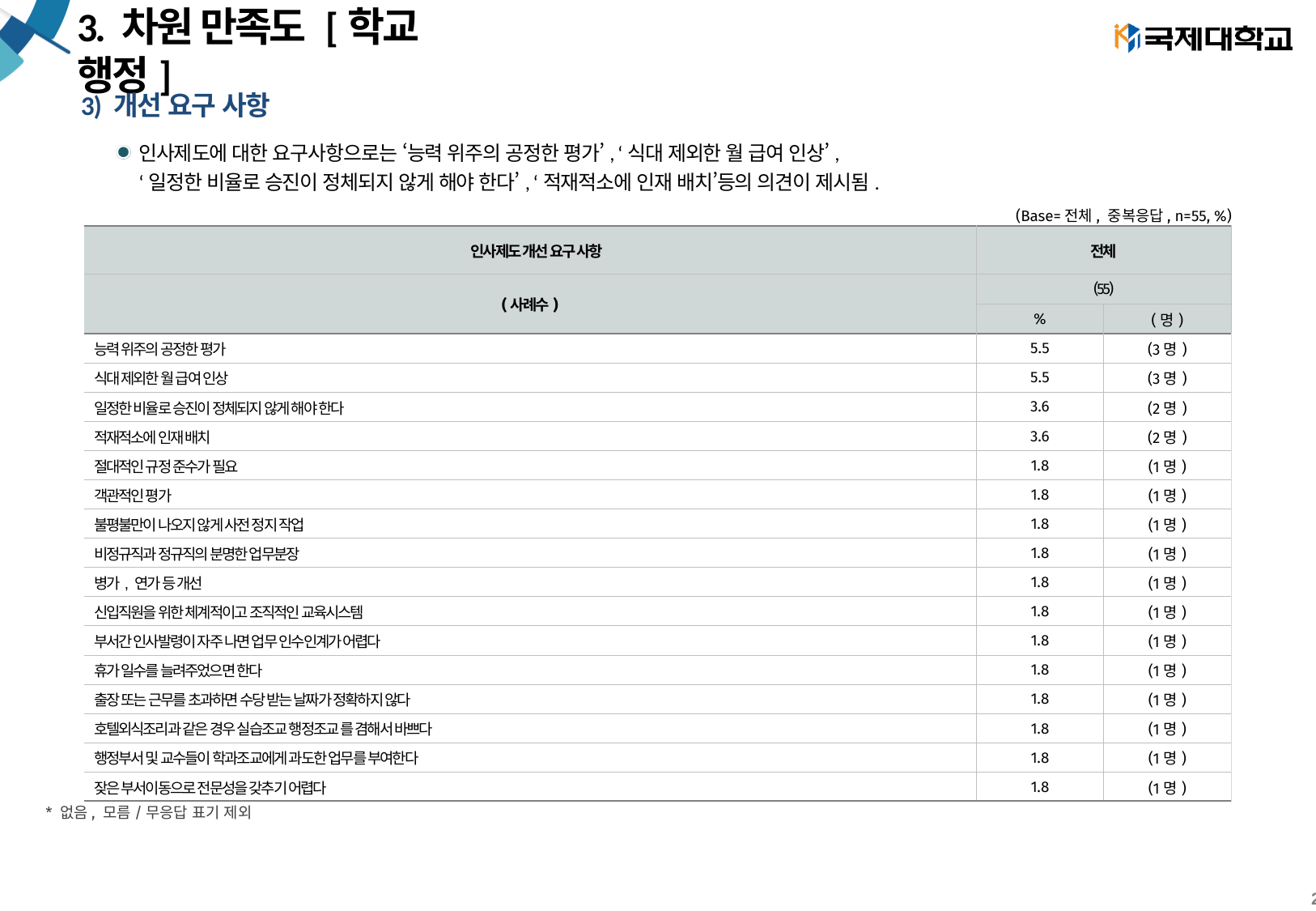

# 3. 차원 만족도 [학교 행정]
3) 개선 요구 사항
인사제도에 대한 요구사항으로는 ‘능력 위주의 공정한 평가’, ‘식대 제외한 월 급여 인상’,
‘일정한 비율로 승진이 정체되지 않게 해야 한다’, ‘적재적소에 인재 배치’등의 의견이 제시됨.
(Base=전체, 중복응답, n=55, %)
| 인사제도 개선 요구 사항 | 전체 |  |
| --- | --- | --- |
| (사례수) | (55) |  |
|  | % | (명) |
| 능력 위주의 공정한 평가 | 5.5 | (3명) |
| 식대 제외한 월 급여 인상 | 5.5 | (3명) |
| 일정한 비율로 승진이 정체되지 않게 해야 한다 | 3.6 | (2명) |
| 적재적소에 인재 배치 | 3.6 | (2명) |
| 절대적인 규정 준수가 필요 | 1.8 | (1명) |
| 객관적인 평가 | 1.8 | (1명) |
| 불평불만이 나오지 않게 사전 정지 작업 | 1.8 | (1명) |
| 비정규직과 정규직의 분명한 업무분장 | 1.8 | (1명) |
| 병가, 연가 등 개선 | 1.8 | (1명) |
| 신입직원을 위한 체계적이고 조직적인 교육시스템 | 1.8 | (1명) |
| 부서간 인사발령이 자주 나면 업무 인수인계가 어렵다 | 1.8 | (1명) |
| 휴가 일수를 늘려주었으면 한다 | 1.8 | (1명) |
| 출장 또는 근무를 초과하면 수당 받는 날짜가 정확하지 않다 | 1.8 | (1명) |
| 호텔외식조리과 같은 경우 실습조교 행정조교 를 겸해서 바쁘다 | 1.8 | (1명) |
| 행정부서 및 교수들이 학과조교에게 과도한 업무를 부여한다 | 1.8 | (1명) |
| 잦은 부서이동으로 전문성을 갖추기 어렵다 | 1.8 | (1명) |
* 없음, 모름/무응답 표기 제외